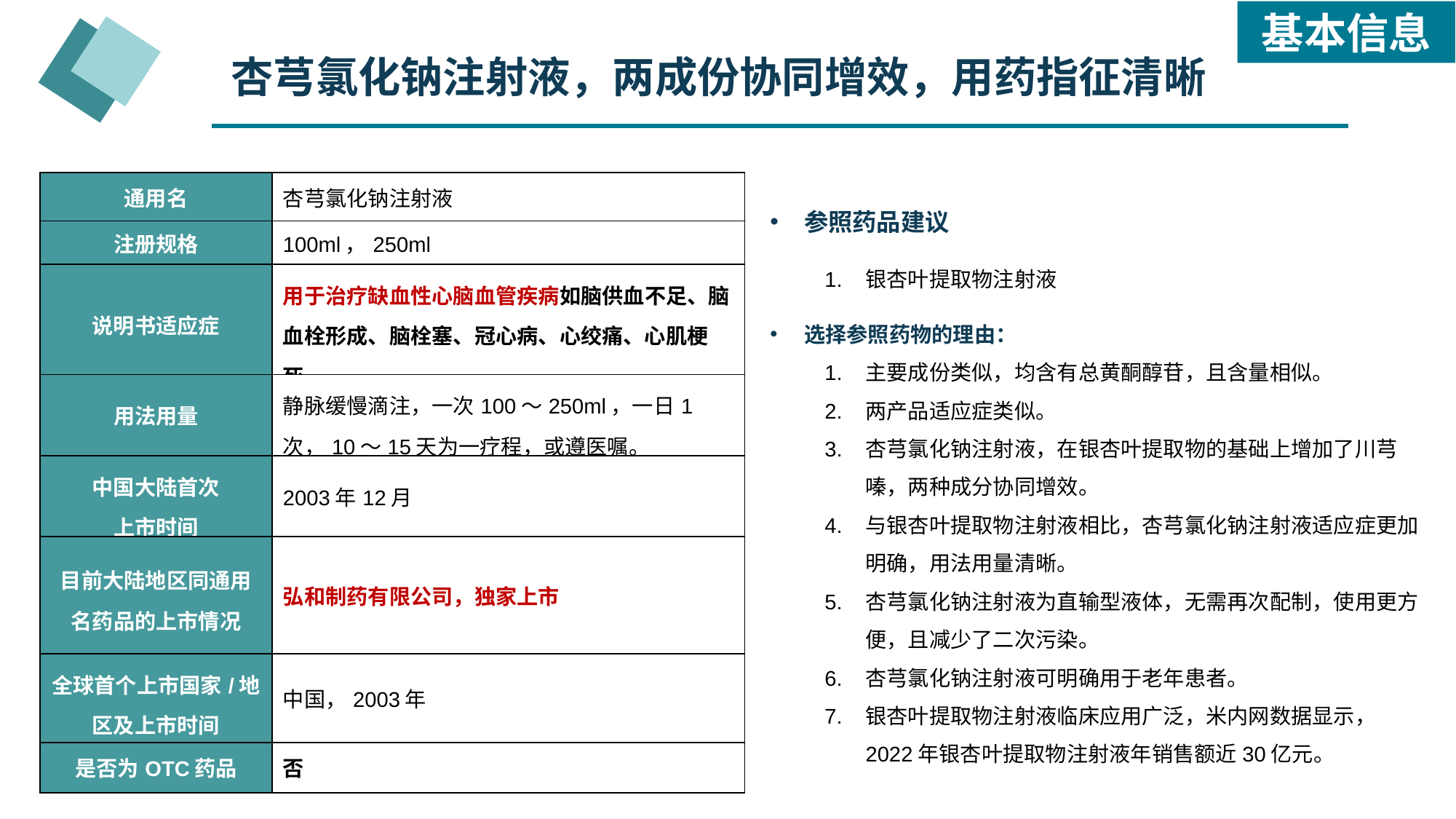

基本信息
杏芎氯化钠注射液，两成份协同增效，用药指征清晰
| 通用名 | 杏芎氯化钠注射液 |
| --- | --- |
| 注册规格 | 100ml，250ml |
| 说明书适应症 | 用于治疗缺血性心脑血管疾病如脑供血不足、脑血栓形成、脑栓塞、冠心病、心绞痛、心肌梗死。 |
| 用法用量 | 静脉缓慢滴注，一次100～250ml，一日1次，10～15天为一疗程，或遵医嘱。 |
| 中国大陆首次 上市时间 | 2003年12月 |
| 目前大陆地区同通用名药品的上市情况 | 弘和制药有限公司，独家上市 |
| 全球首个上市国家/地区及上市时间 | 中国，2003年 |
| 是否为OTC药品 | 否 |
参照药品建议
银杏叶提取物注射液
选择参照药物的理由：
主要成份类似，均含有总黄酮醇苷，且含量相似。
两产品适应症类似。
杏芎氯化钠注射液，在银杏叶提取物的基础上增加了川芎嗪，两种成分协同增效。
与银杏叶提取物注射液相比，杏芎氯化钠注射液适应症更加明确，用法用量清晰。
杏芎氯化钠注射液为直输型液体，无需再次配制，使用更方便，且减少了二次污染。
杏芎氯化钠注射液可明确用于老年患者。
银杏叶提取物注射液临床应用广泛，米内网数据显示， 2022年银杏叶提取物注射液年销售额近30亿元。